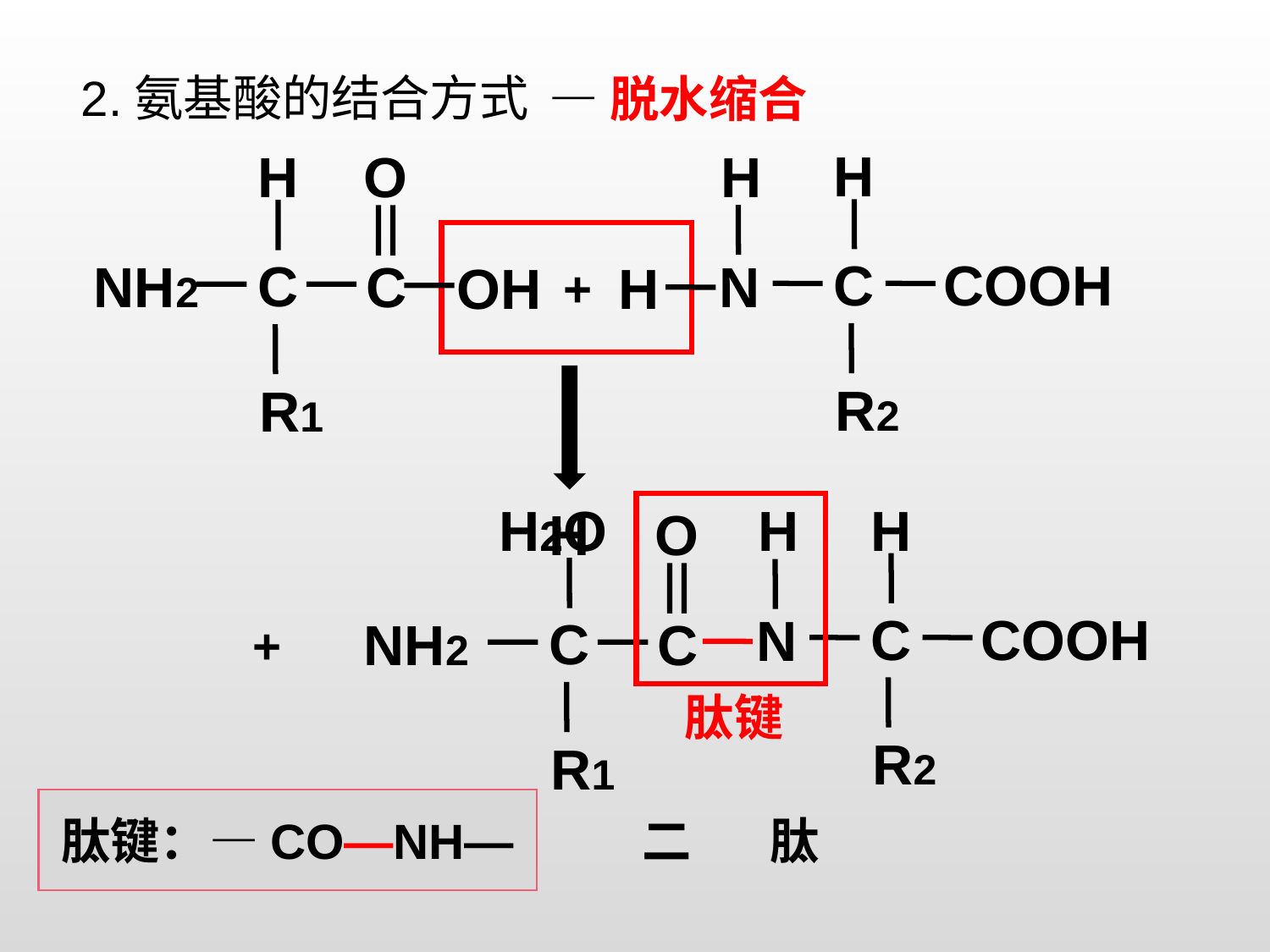

2.氨基酸的结合方式
—脱水缩合
H
H

C
COOH
N

R2
H
O

C
NH2
C
OH
H

R1
+

H
H

C
COOH
N

R2
H
O

C
NH2
C

R1
H2O

+
肽键
肽键：—CO—NH—
   二       肽